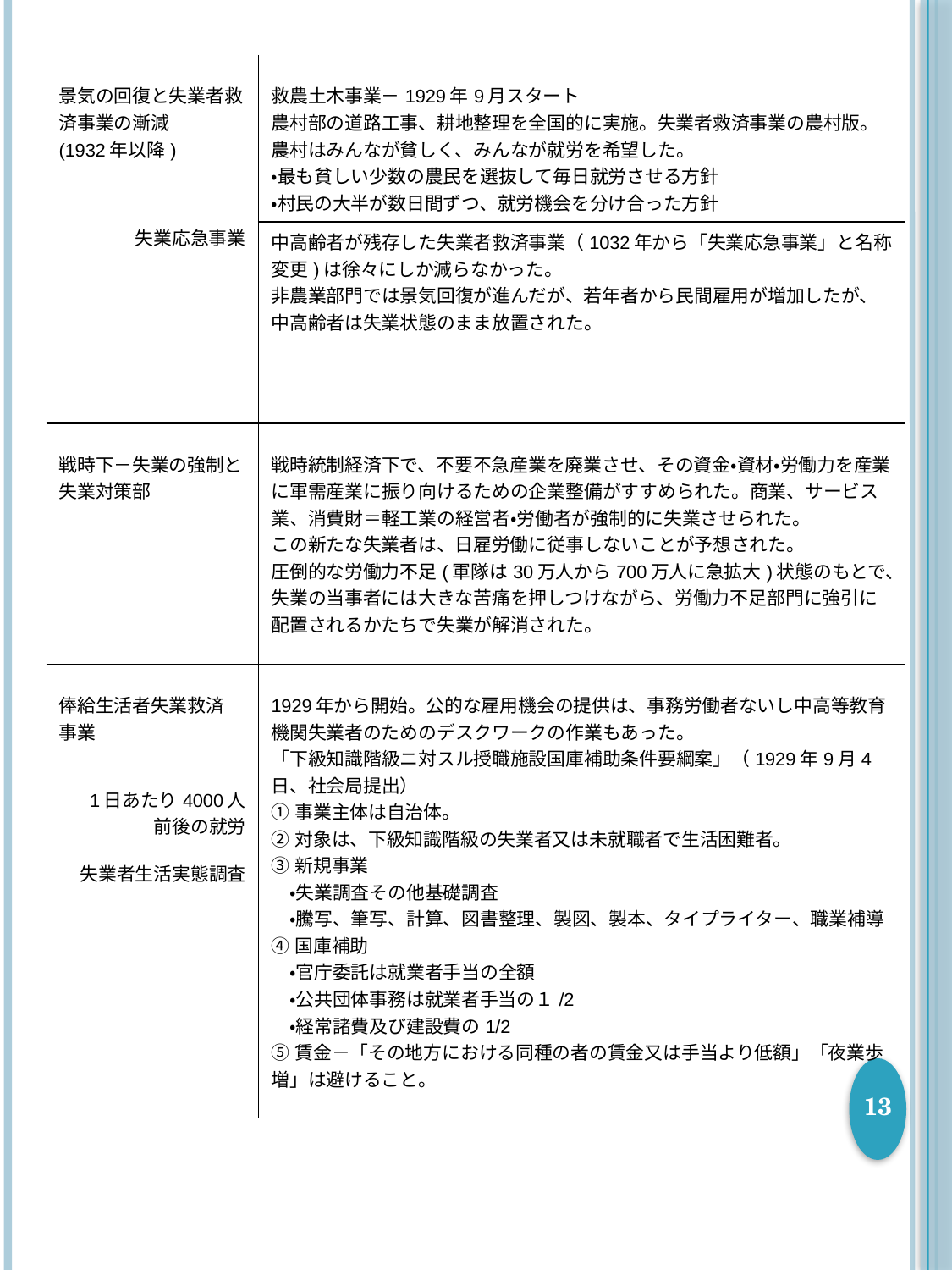

| 景気の回復と失業者救済事業の漸減 (1932年以降) 失業応急事業 | 救農土木事業－1929年9月スタート 農村部の道路工事、耕地整理を全国的に実施。失業者救済事業の農村版。農村はみんなが貧しく、みんなが就労を希望した。 ・最も貧しい少数の農民を選抜して毎日就労させる方針 ・村民の大半が数日間ずつ、就労機会を分け合った方針 |
| --- | --- |
|  | 中高齢者が残存した失業者救済事業（1032年から「失業応急事業」と名称変更)は徐々にしか減らなかった。 非農業部門では景気回復が進んだが、若年者から民間雇用が増加したが、中高齢者は失業状態のまま放置された。 |
| 戦時下－失業の強制と失業対策部 | 戦時統制経済下で、不要不急産業を廃業させ、その資金・資材・労働力を産業に軍需産業に振り向けるための企業整備がすすめられた。商業、サービス業、消費財＝軽工業の経営者・労働者が強制的に失業させられた。 この新たな失業者は、日雇労働に従事しないことが予想された。 圧倒的な労働力不足(軍隊は30万人から700万人に急拡大)状態のもとで、失業の当事者には大きな苦痛を押しつけながら、労働力不足部門に強引に配置されるかたちで失業が解消された。 |
| 俸給生活者失業救済 事業 1日あたり4000人 前後の就労 失業者生活実態調査 | 1929年から開始。公的な雇用機会の提供は、事務労働者ないし中高等教育機関失業者のためのデスクワークの作業もあった。 「下級知識階級ニ対スル授職施設国庫補助条件要綱案」（1929年9月4日、社会局提出） ①事業主体は自治体。 ②対象は、下級知識階級の失業者又は未就職者で生活困難者。 ③新規事業 　・失業調査その他基礎調査 　・騰写、筆写、計算、図書整理、製図、製本、タイプライター、職業補導 ④国庫補助 　・官庁委託は就業者手当の全額 　・公共団体事務は就業者手当の１/2 　・経常諸費及び建設費の1/2 ⑤賃金－「その地方における同種の者の賃金又は手当より低額」「夜業歩増」は避けること。 |
13